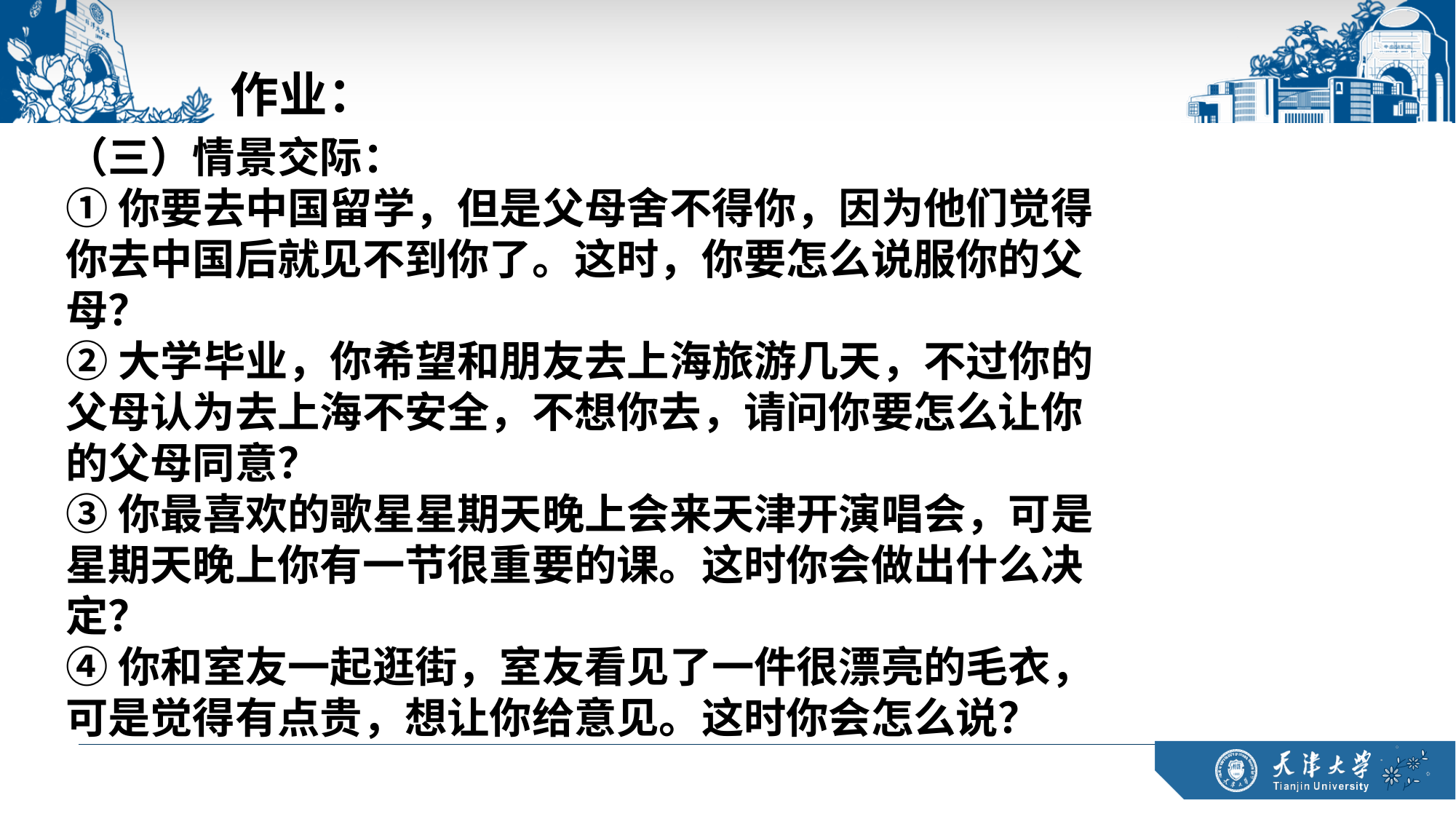

作业：
（三）情景交际：
①你要去中国留学，但是父母舍不得你，因为他们觉得你去中国后就见不到你了。这时，你要怎么说服你的父母？
②大学毕业，你希望和朋友去上海旅游几天，不过你的父母认为去上海不安全，不想你去，请问你要怎么让你的父母同意？
③你最喜欢的歌星星期天晚上会来天津开演唱会，可是星期天晚上你有一节很重要的课。这时你会做出什么决定？
④你和室友一起逛街，室友看见了一件很漂亮的毛衣，可是觉得有点贵，想让你给意见。这时你会怎么说？